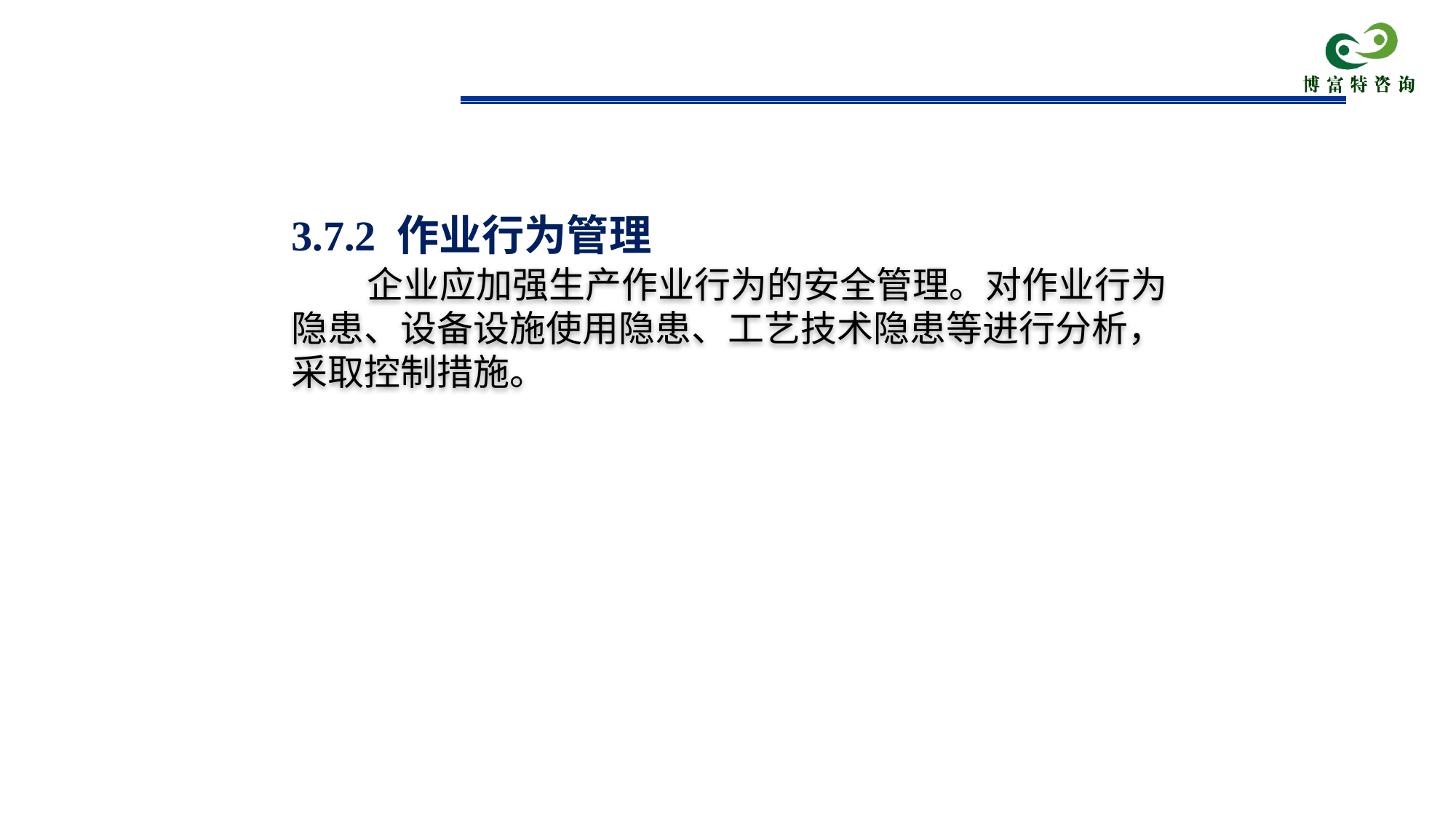

3.7.2 作业行为管理
企业应加强生产作业行为的安全管理。对作业行为隐患、设备设施使用隐患、工艺技术隐患等进行分析，采取控制措施。